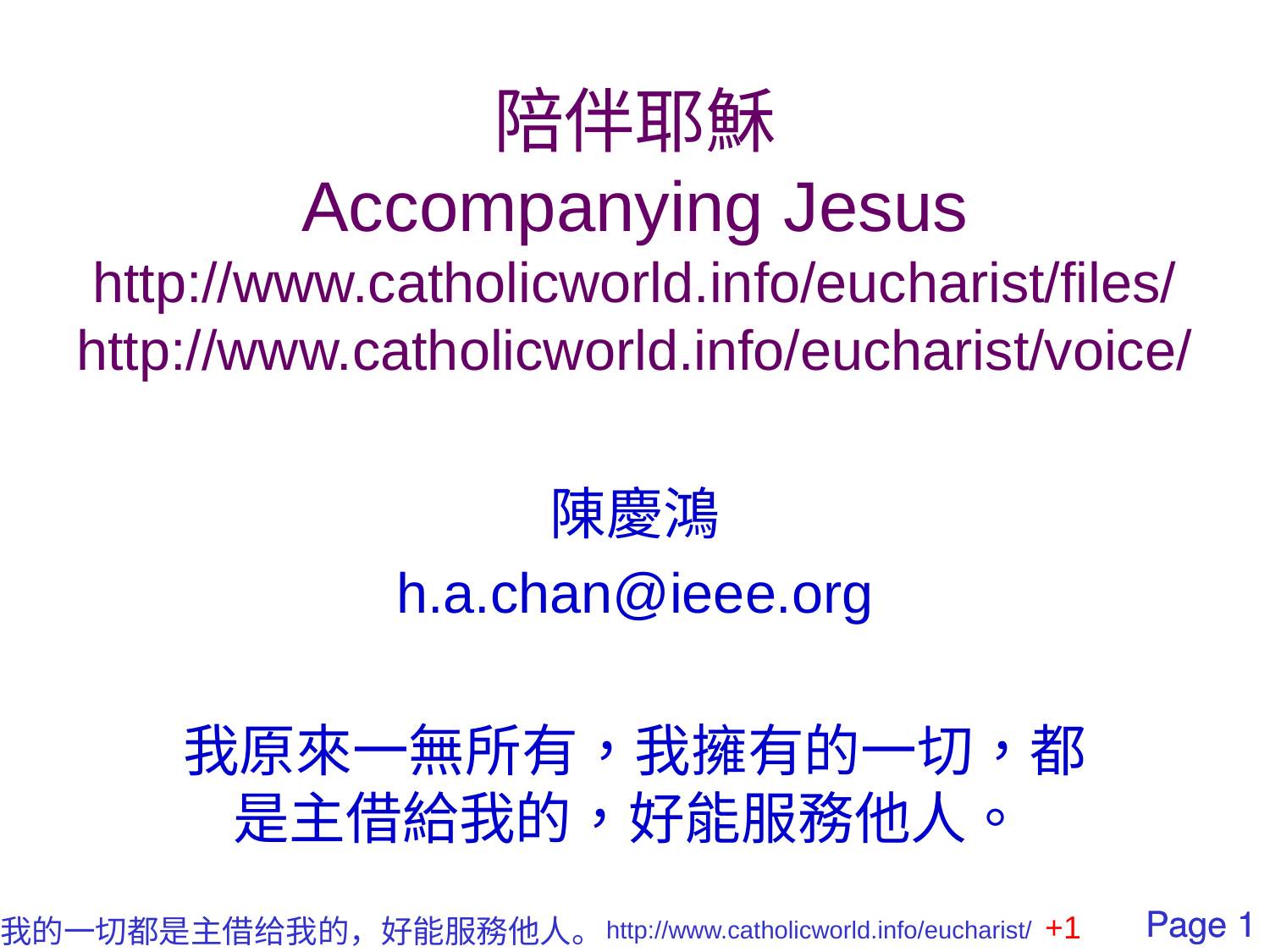

# 陪伴耶穌 Accompanying Jesus http://www.catholicworld.info/eucharist/files/ http://www.catholicworld.info/eucharist/voice/

陳慶鴻
h.a.chan@ieee.org

我原來一無所有，我擁有的一切，都是主借給我的，好能服務他人。
+1